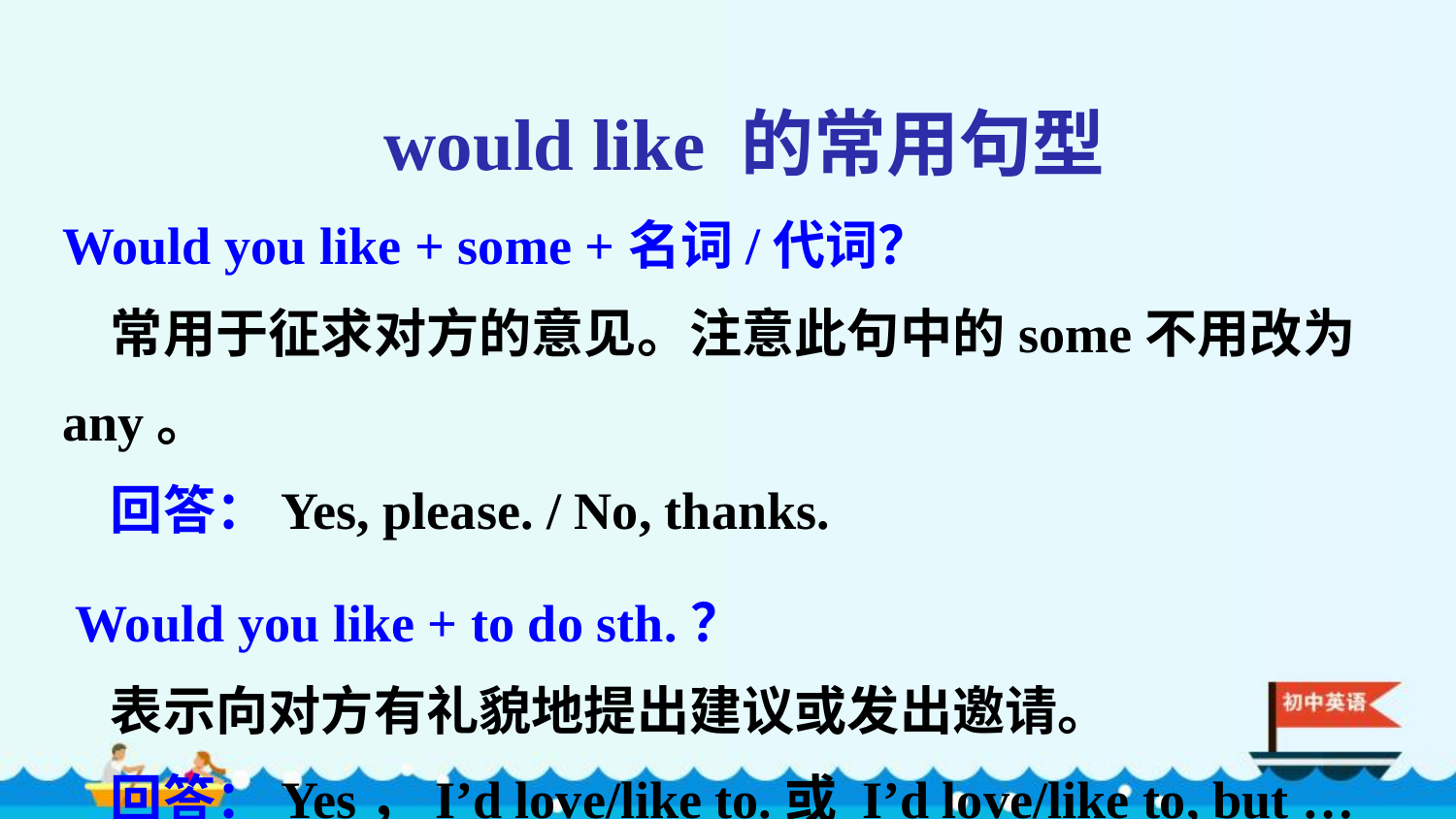

would like 的常用句型
Would you like + some +名词/代词？
   常用于征求对方的意见。注意此句中的some不用改为any。
   回答：Yes, please. / No, thanks.
 Would you like + to do sth.？
   表示向对方有礼貌地提出建议或发出邀请。
   回答：Yes，I’d love/like to.或 I’d love/like to, but …